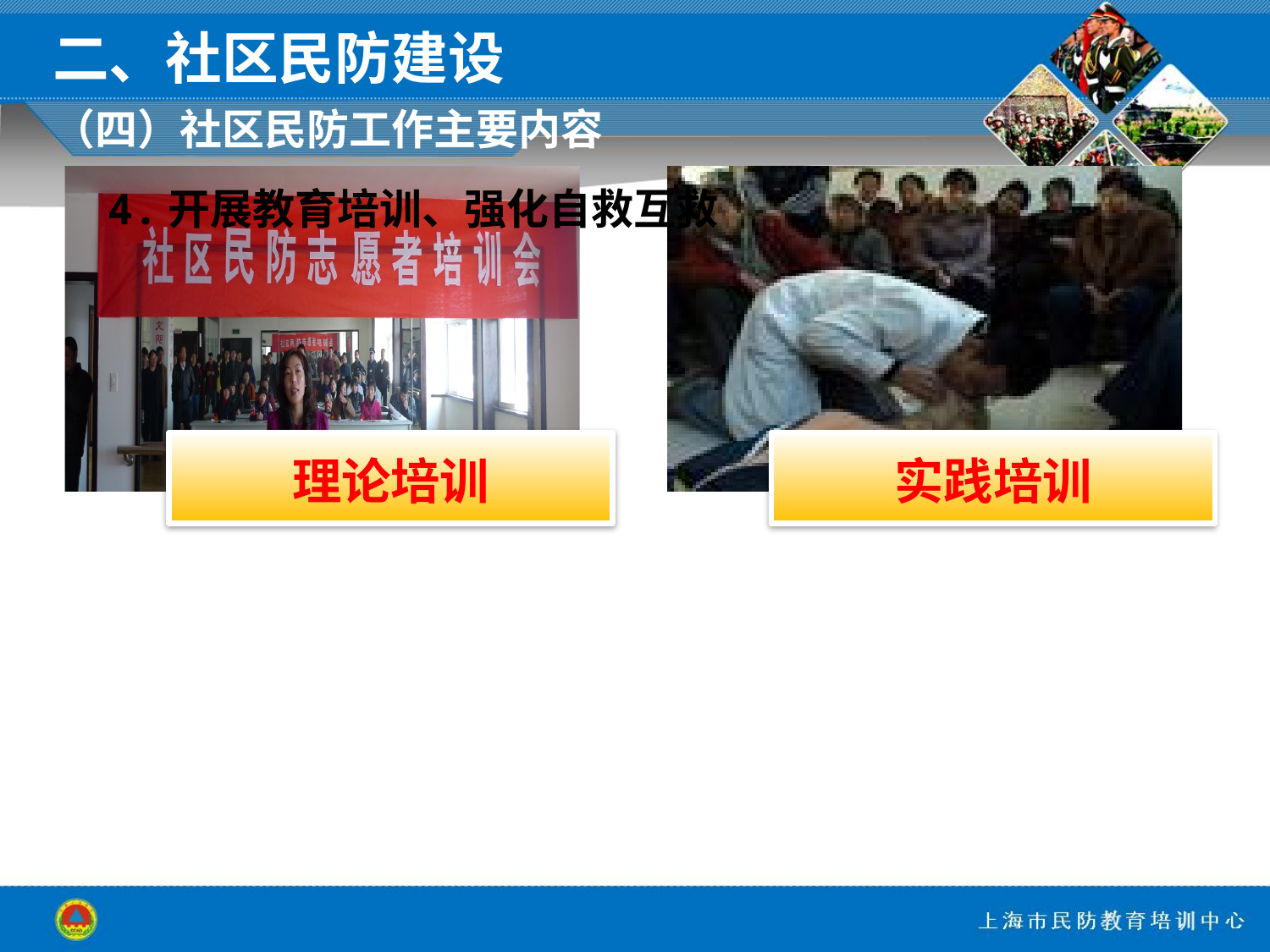

二、社区民防建设
（四）社区民防工作主要内容
理论培训
实践培训
4.开展教育培训、强化自救互救